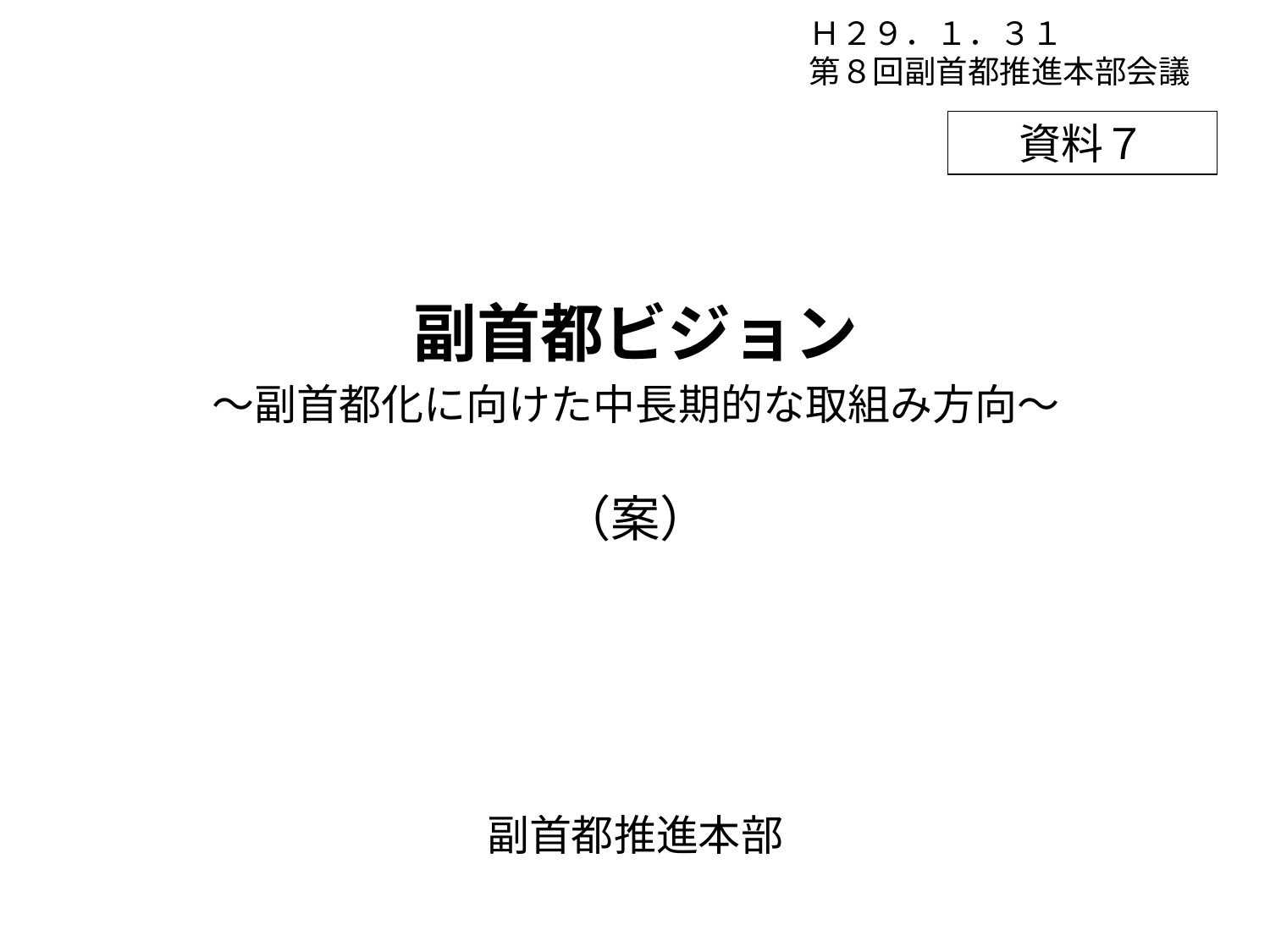

Ｈ２９．１．３１
第８回副首都推進本部会議
資料７
副首都ビジョン
～副首都化に向けた中長期的な取組み方向～

（案）

副首都推進本部